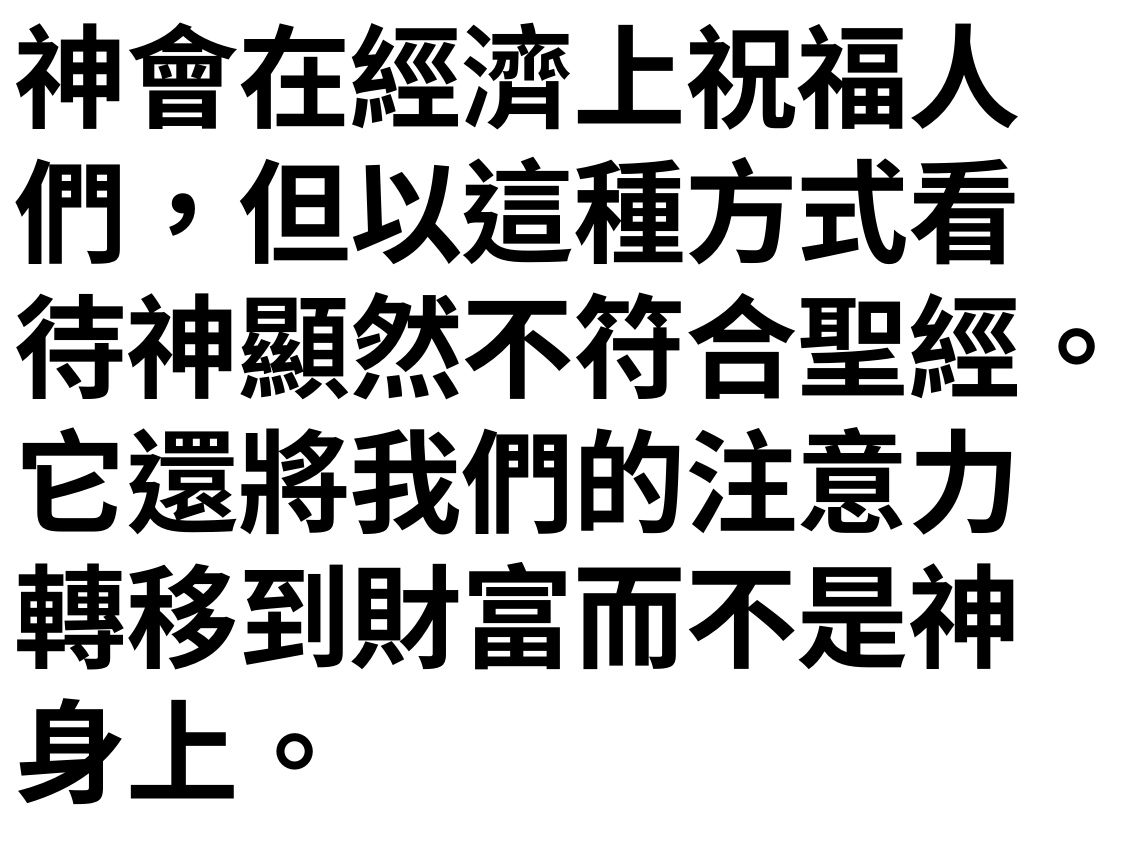

神會在經濟上祝福人們，但以這種方式看待神顯然不符合聖經。它還將我們的注意力轉移到財富而不是神身上。